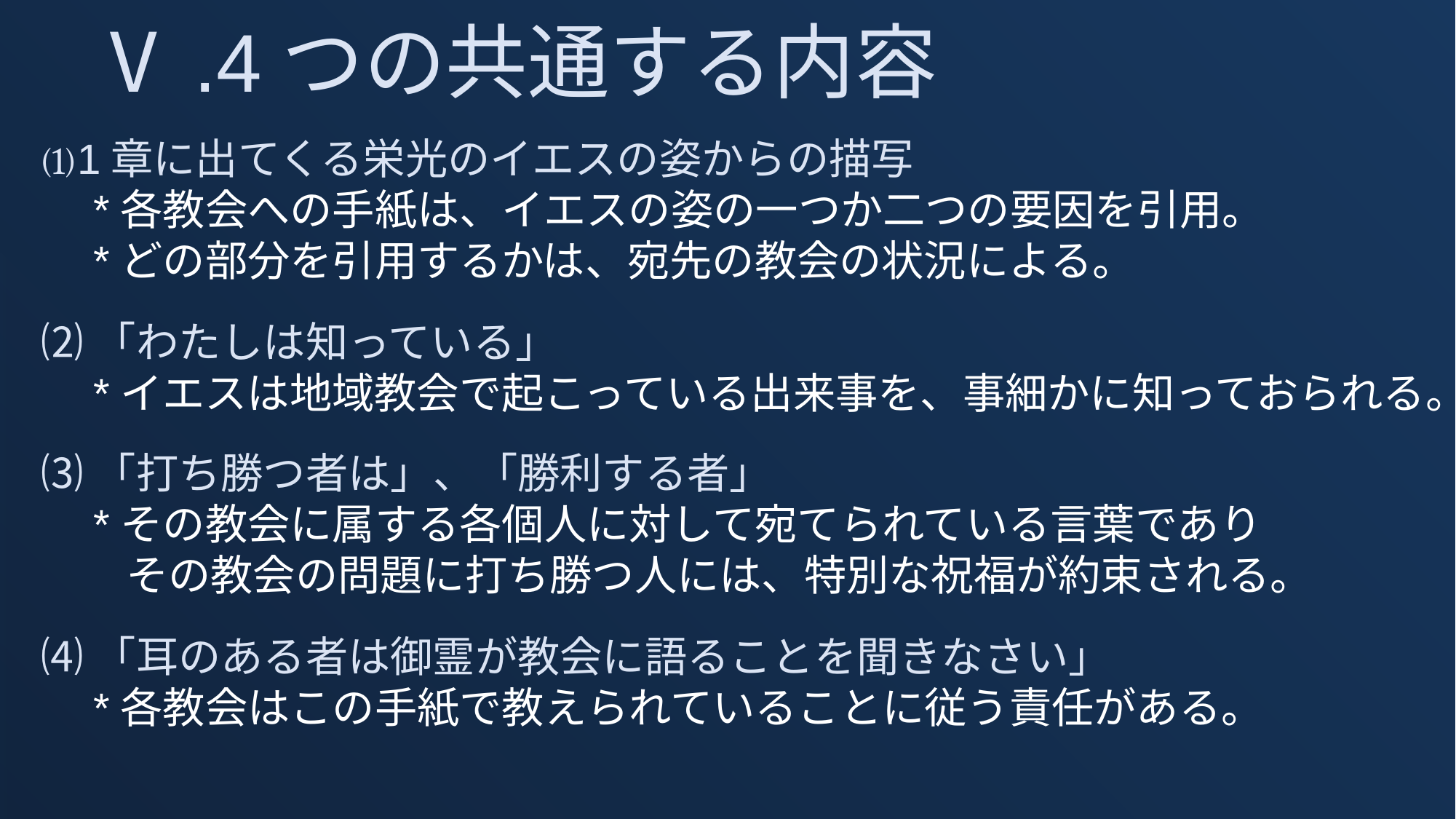

Ⅴ.4つの共通する内容
⑴1章に出てくる栄光のイエスの姿からの描写
　*各教会への手紙は、イエスの姿の一つか二つの要因を引用。
　*どの部分を引用するかは、宛先の教会の状況による。
⑵「わたしは知っている」
　*イエスは地域教会で起こっている出来事を、事細かに知っておられる。
⑶「打ち勝つ者は」、「勝利する者」
　*その教会に属する各個人に対して宛てられている言葉であり
　　その教会の問題に打ち勝つ人には、特別な祝福が約束される。
⑷「耳のある者は御霊が教会に語ることを聞きなさい」
　*各教会はこの手紙で教えられていることに従う責任がある。